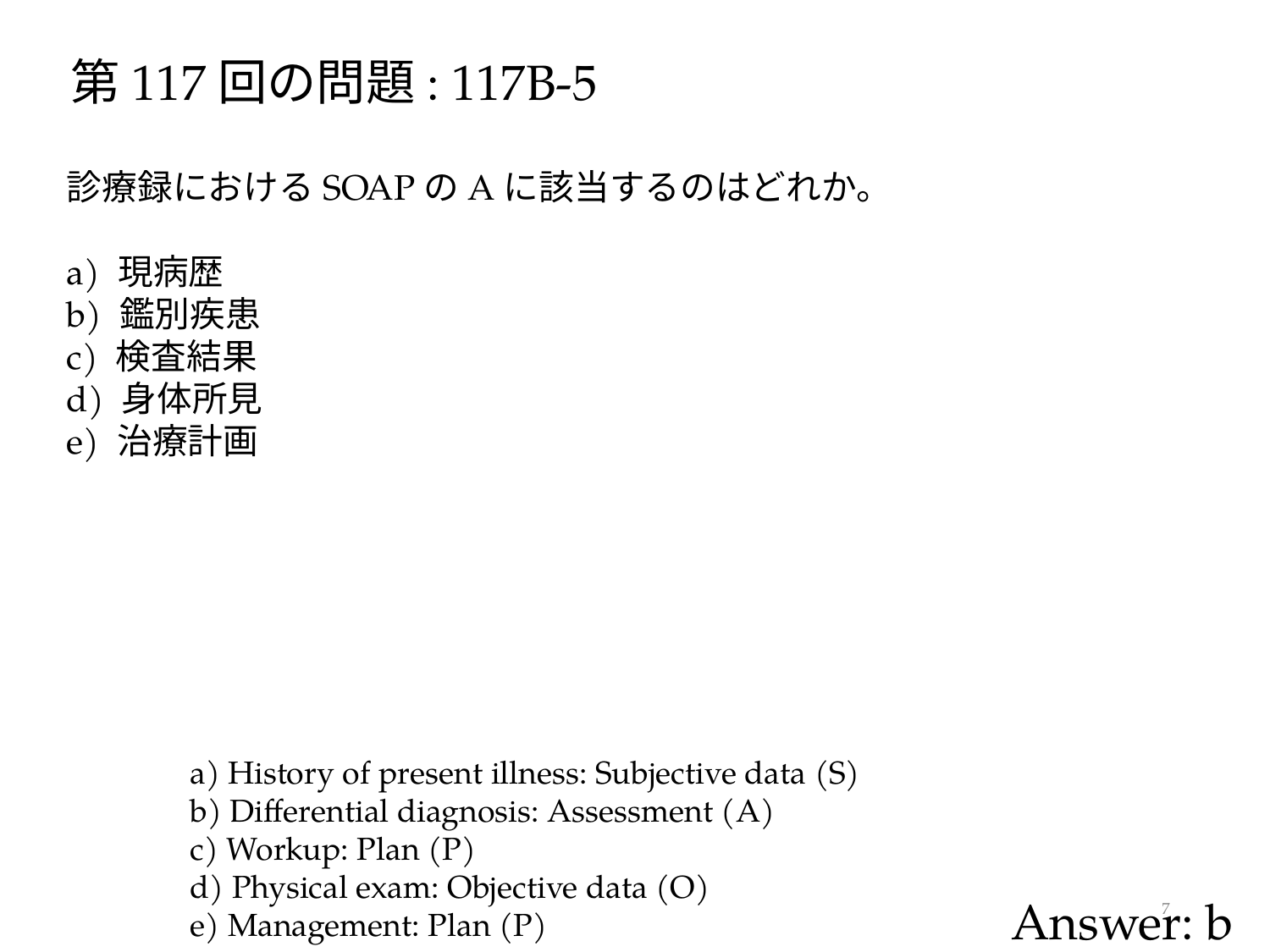

第117回の問題: 117B-5

診療録におけるSOAPのAに該当するのはどれか。

a) 現病歴
b) 鑑別疾患
c) 検査結果
d) 身体所見
e) 治療計画
a) History of present illness: Subjective data (S)
b) Differential diagnosis: Assessment (A)
c) Workup: Plan (P)
d) Physical exam: Objective data (O)
e) Management: Plan (P)
7
Answer: b